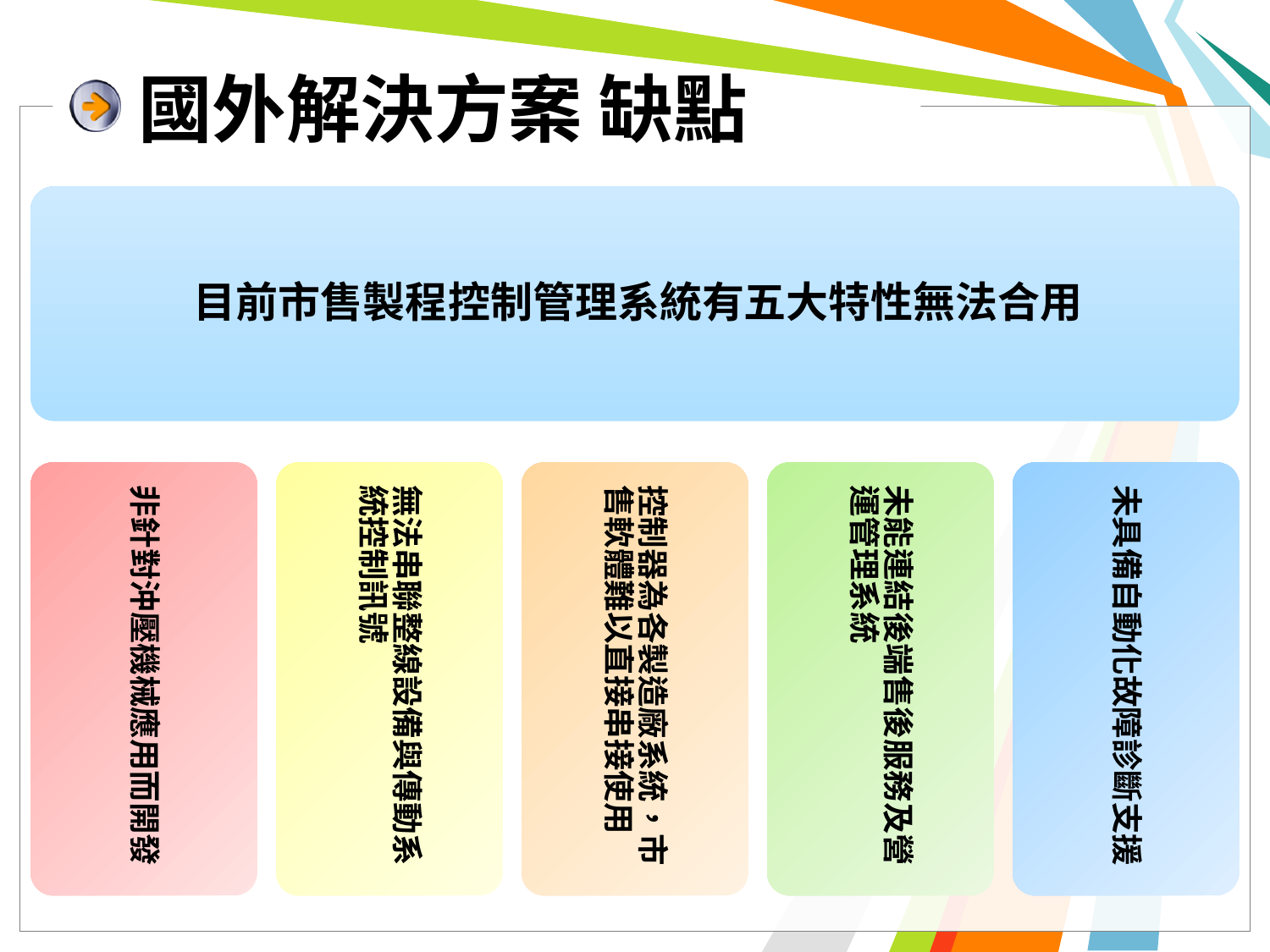

# 國外解決方案 缺點
目前市售製程控制管理系統有五大特性無法合用
非針對沖壓機械應用而開發
無法串聯整線設備與傳動系統控制訊號
控制器為各製造廠系統，市售軟體難以直接串接使用
未能連結後端售後服務及營運管理系統
未具備自動化故障診斷支援